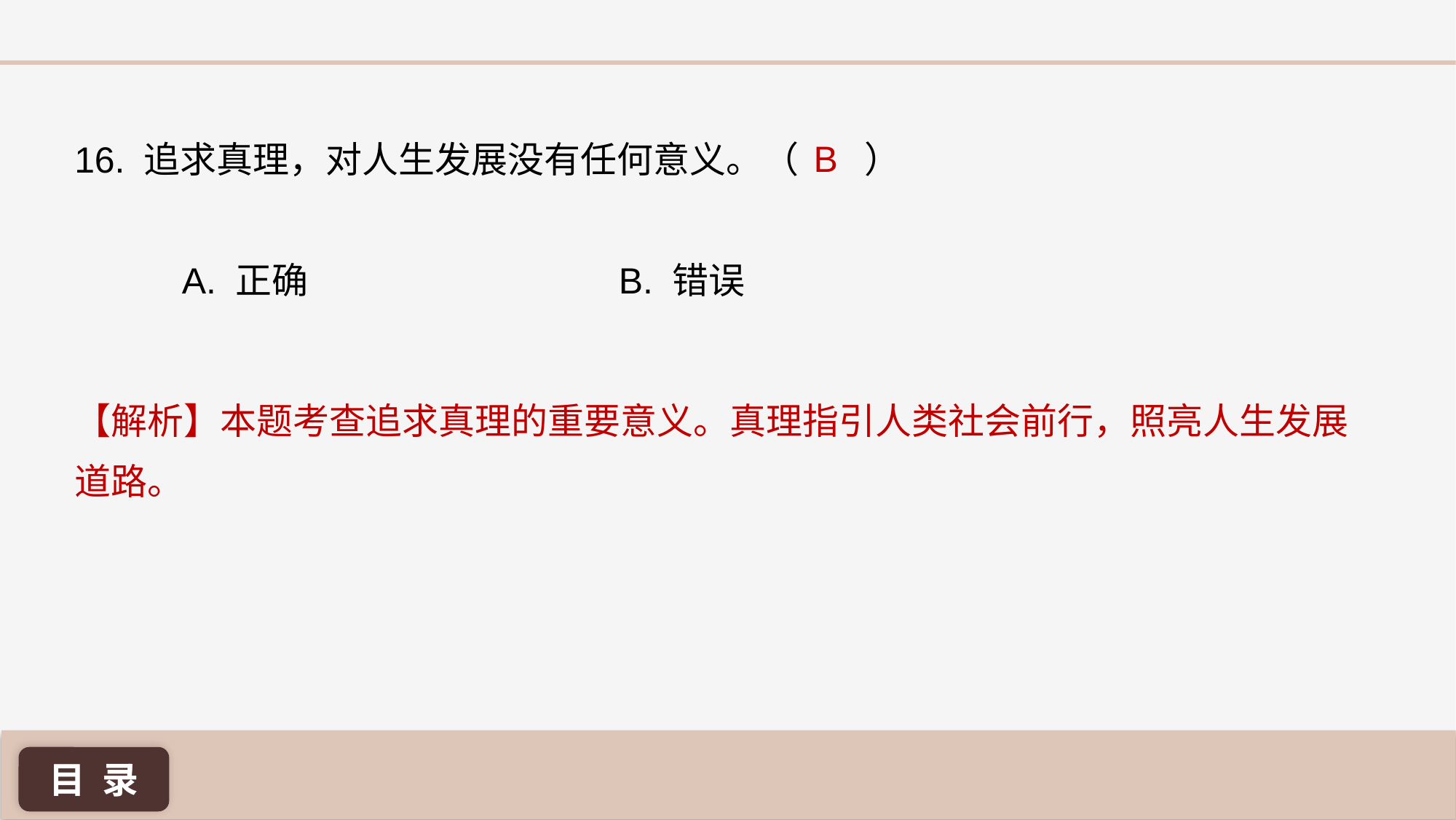

B
16. 追求真理，对人生发展没有任何意义。（        ）
A. 正确 			B. 错误
【解析】本题考查追求真理的重要意义。真理指引人类社会前行，照亮人生发展道路。